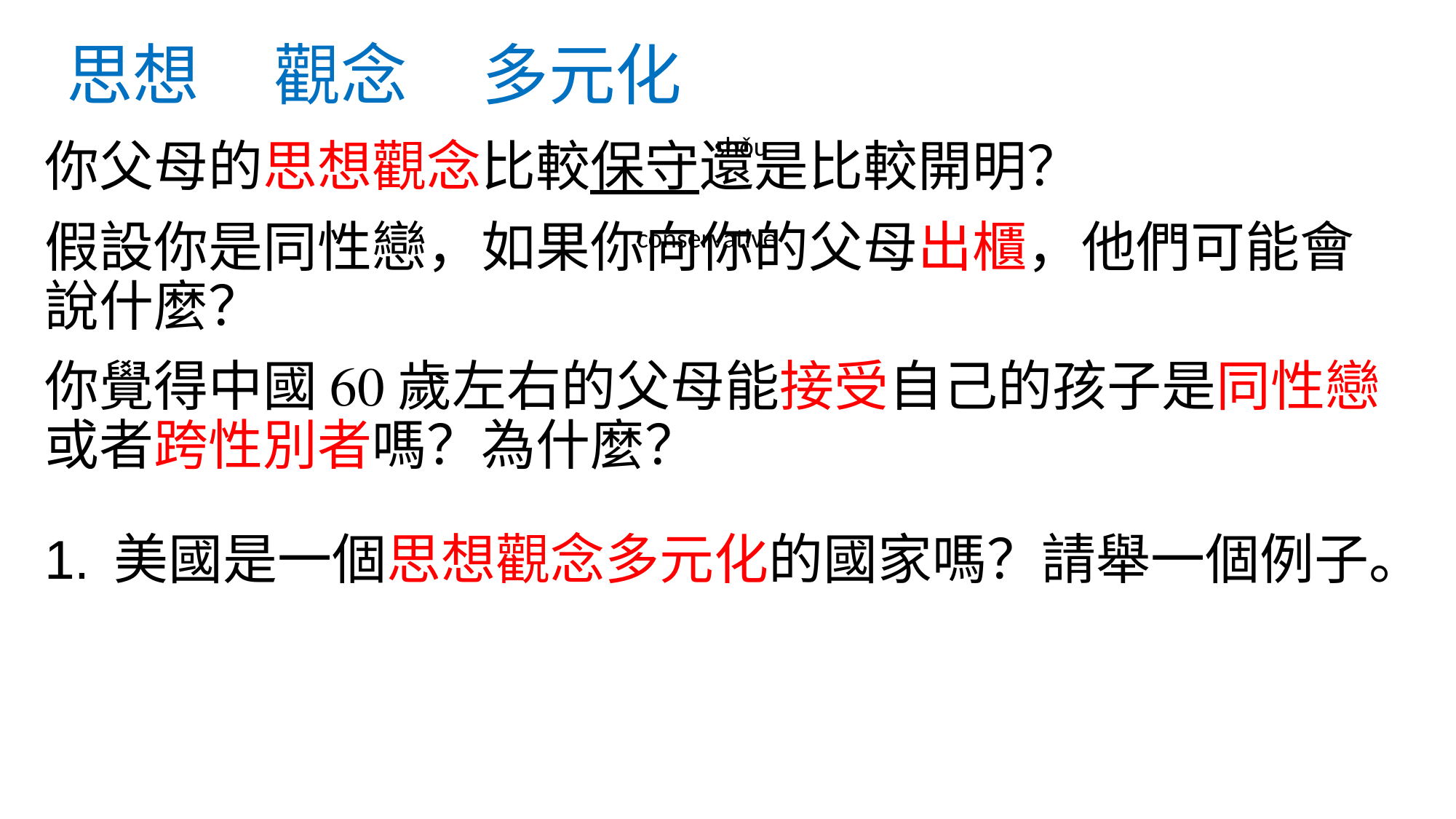

# 思想     觀念     多元化
shǒu
你父母的思想觀念比較保守還是比較開明？
假設你是同性戀，如果你向你的父母出櫃，他們可能會說什麼？
你覺得中國60歲左右的父母能接受自己的孩子是同性戀或者跨性別者嗎？為什麼？
美國是一個思想觀念多元化的國家嗎？請舉一個例子。
conservative